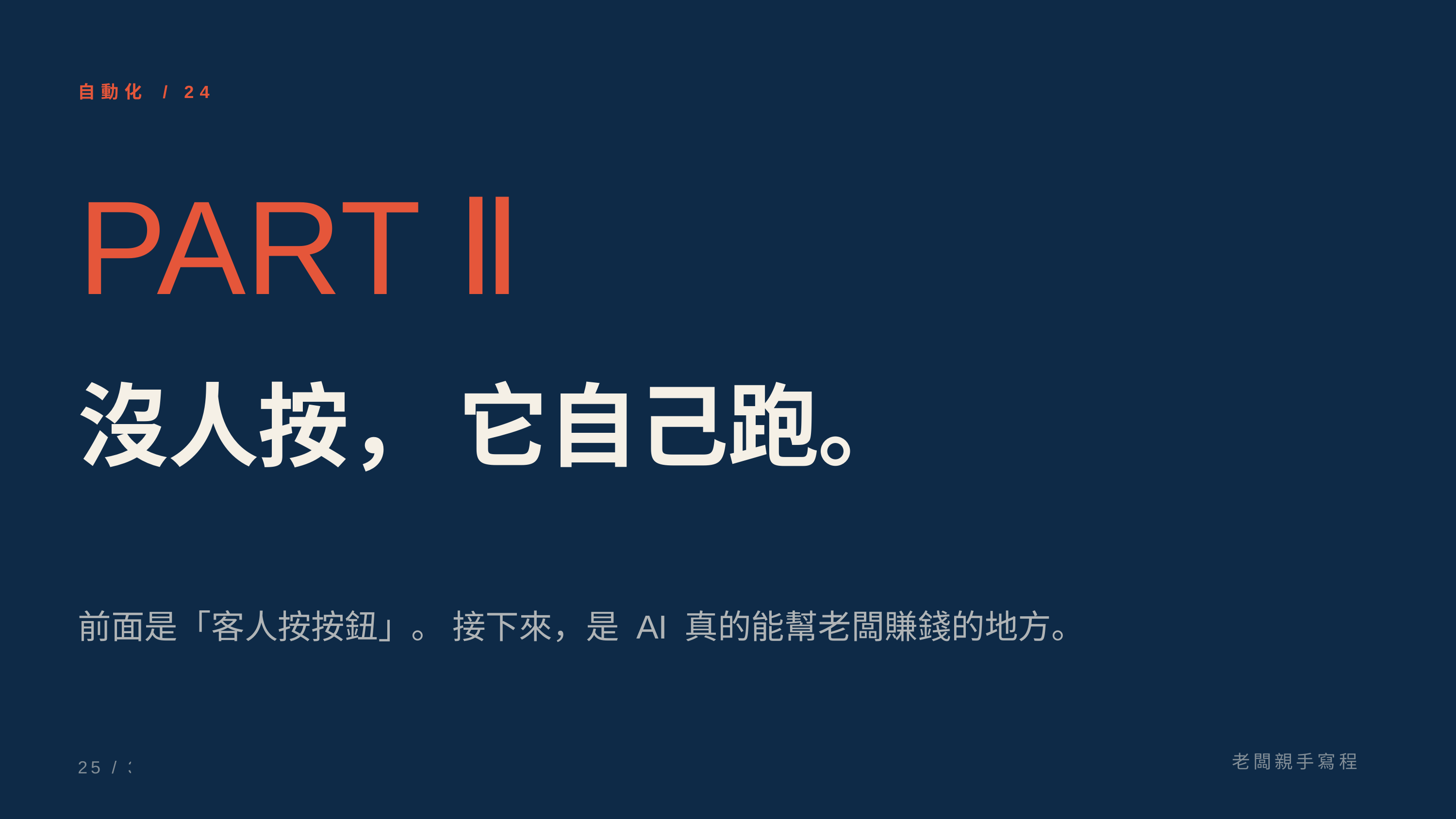

自動化 / 24
PART Ⅱ
沒人按， 它自己跑。
前面是「客人按按鈕」。 接下來，是 AI 真的能幫老闆賺錢的地方。
老闆親手寫程式
25 / 35